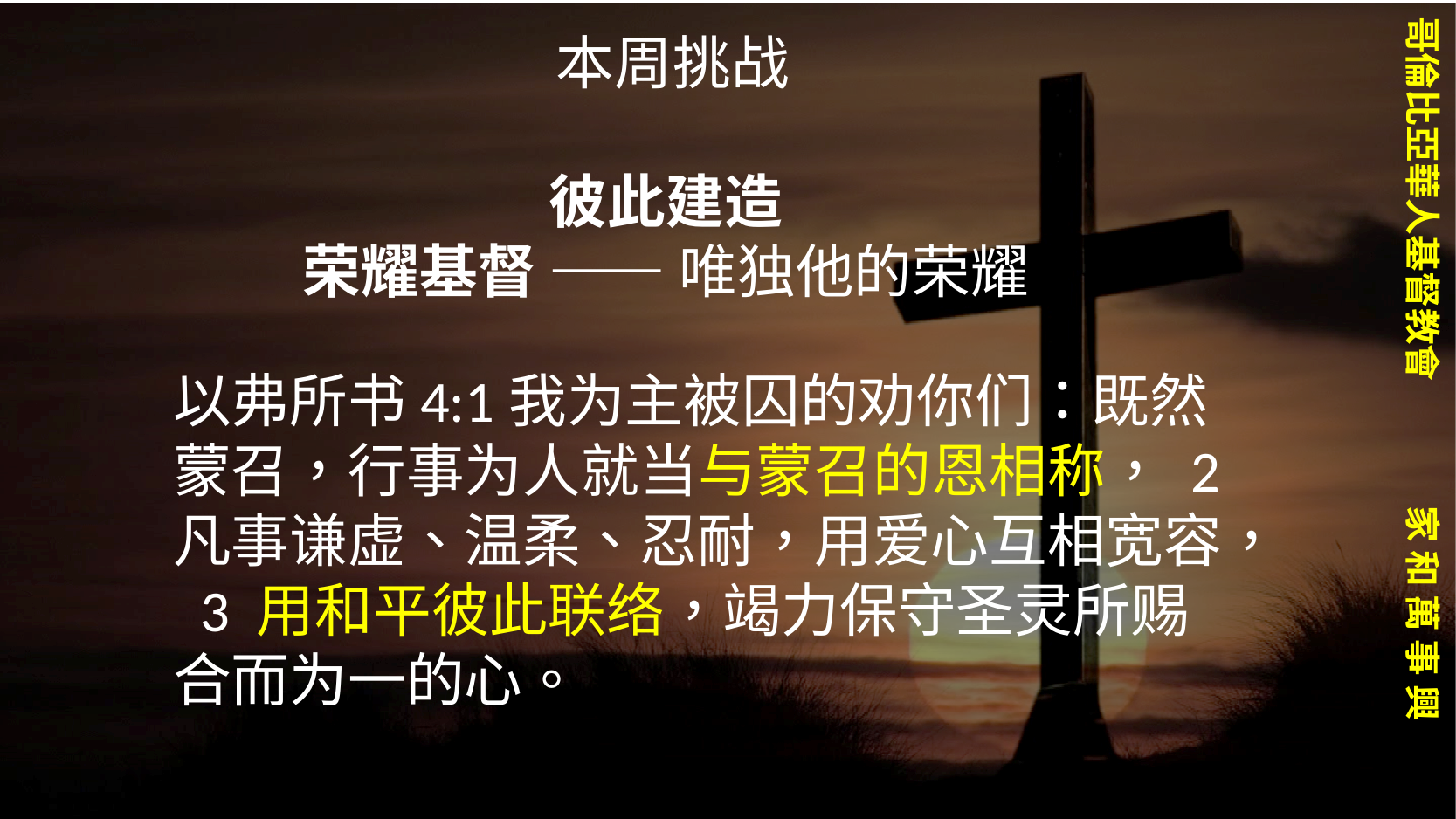

本周挑战
彼此建造
荣耀基督 —— 唯独他的荣耀
以弗所书4:1我为主被囚的劝你们：既然蒙召，行事为人就当与蒙召的恩相称， 2 凡事谦虚、温柔、忍耐，用爱心互相宽容， 3 用和平彼此联络，竭力保守圣灵所赐合而为一的心。